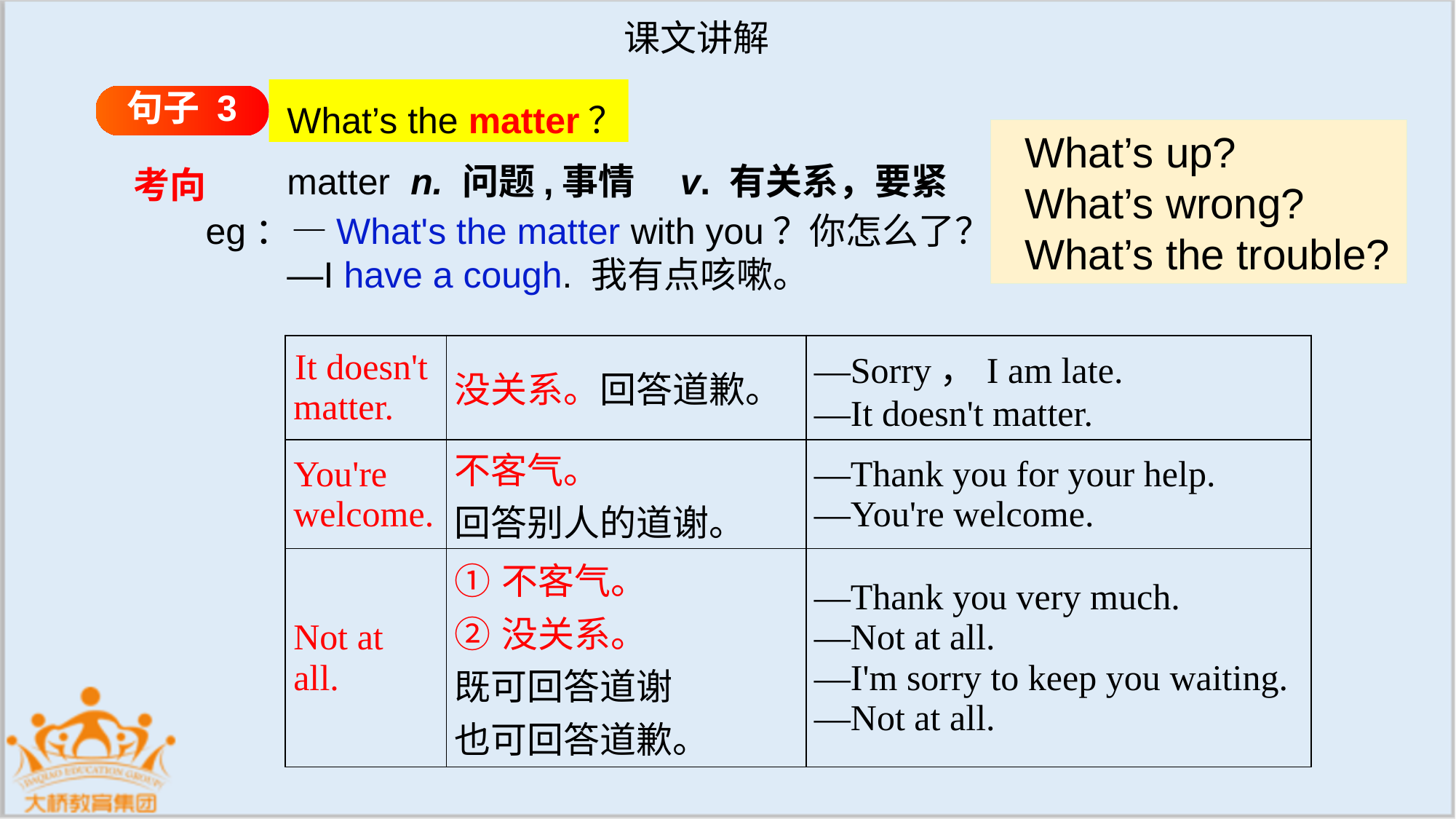

课文讲解
What’s the matter？

句子 3

What’s up?
What’s wrong?
What’s the trouble?
matter  n. 问题,事情　v. 有关系，要紧
考向
eg：—What's the matter with you？你怎么了？
        —I have a cough. 我有点咳嗽。
| It doesn't matter. | 没关系。回答道歉。 | —Sorry，I am late. —It doesn't matter. |
| --- | --- | --- |
| You're welcome. | 不客气。 回答别人的道谢。 | —Thank you for your help. —You're welcome. |
| Not at all. | ①不客气。 ②没关系。 既可回答道谢 也可回答道歉。 | —Thank you very much. —Not at all. —I'm sorry to keep you waiting. —Not at all. |